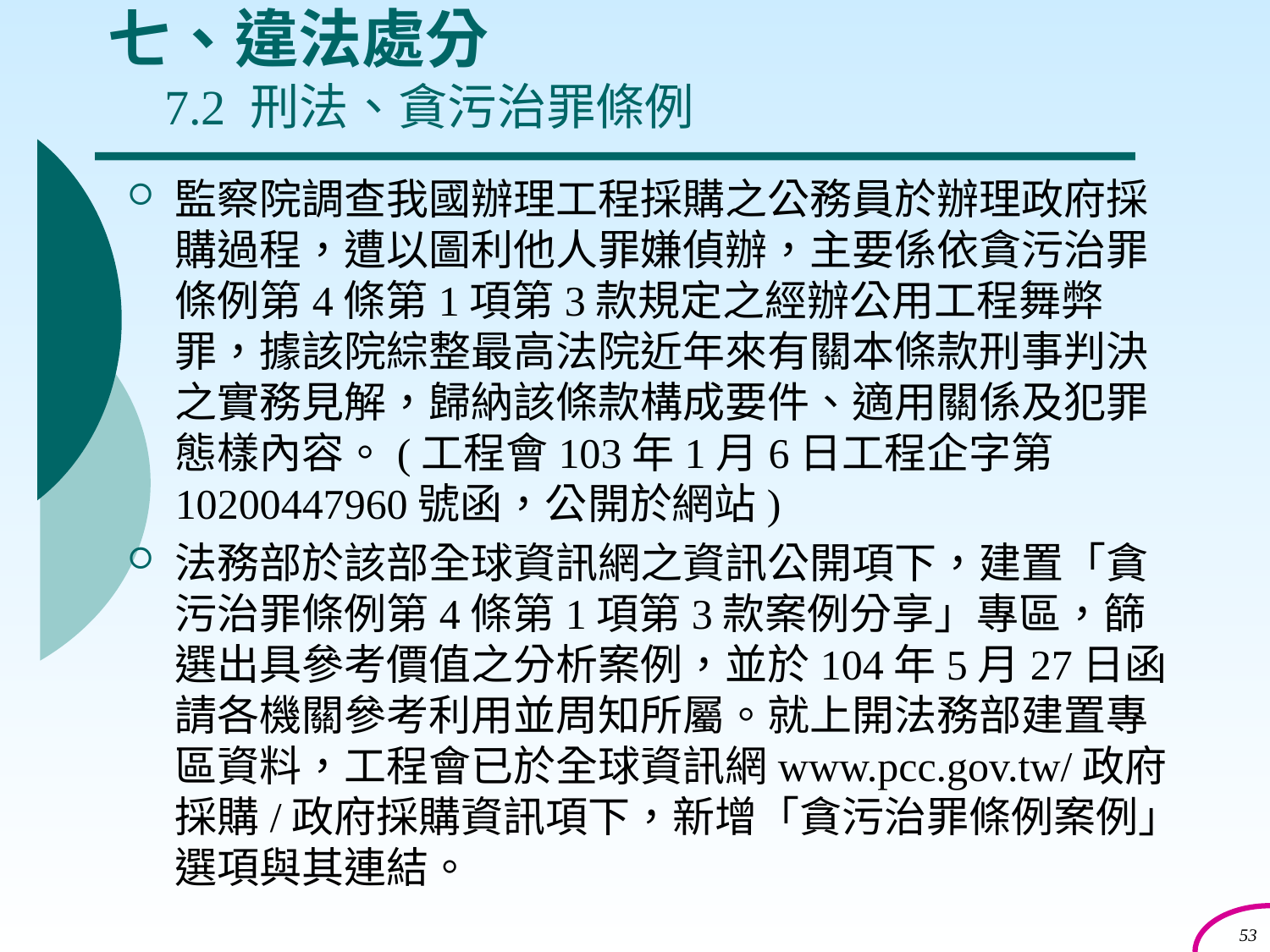

# 七、違法處分 7.2 刑法、貪污治罪條例
監察院調查我國辦理工程採購之公務員於辦理政府採購過程，遭以圖利他人罪嫌偵辦，主要係依貪污治罪條例第4條第1項第3款規定之經辦公用工程舞弊罪，據該院綜整最高法院近年來有關本條款刑事判決之實務見解，歸納該條款構成要件、適用關係及犯罪態樣內容。(工程會103年1月6日工程企字第10200447960號函，公開於網站)
法務部於該部全球資訊網之資訊公開項下，建置「貪污治罪條例第4條第1項第3款案例分享」專區，篩選出具參考價值之分析案例，並於104年5月27日函請各機關參考利用並周知所屬。就上開法務部建置專區資料，工程會已於全球資訊網www.pcc.gov.tw/政府採購/政府採購資訊項下，新增「貪污治罪條例案例」選項與其連結。
53